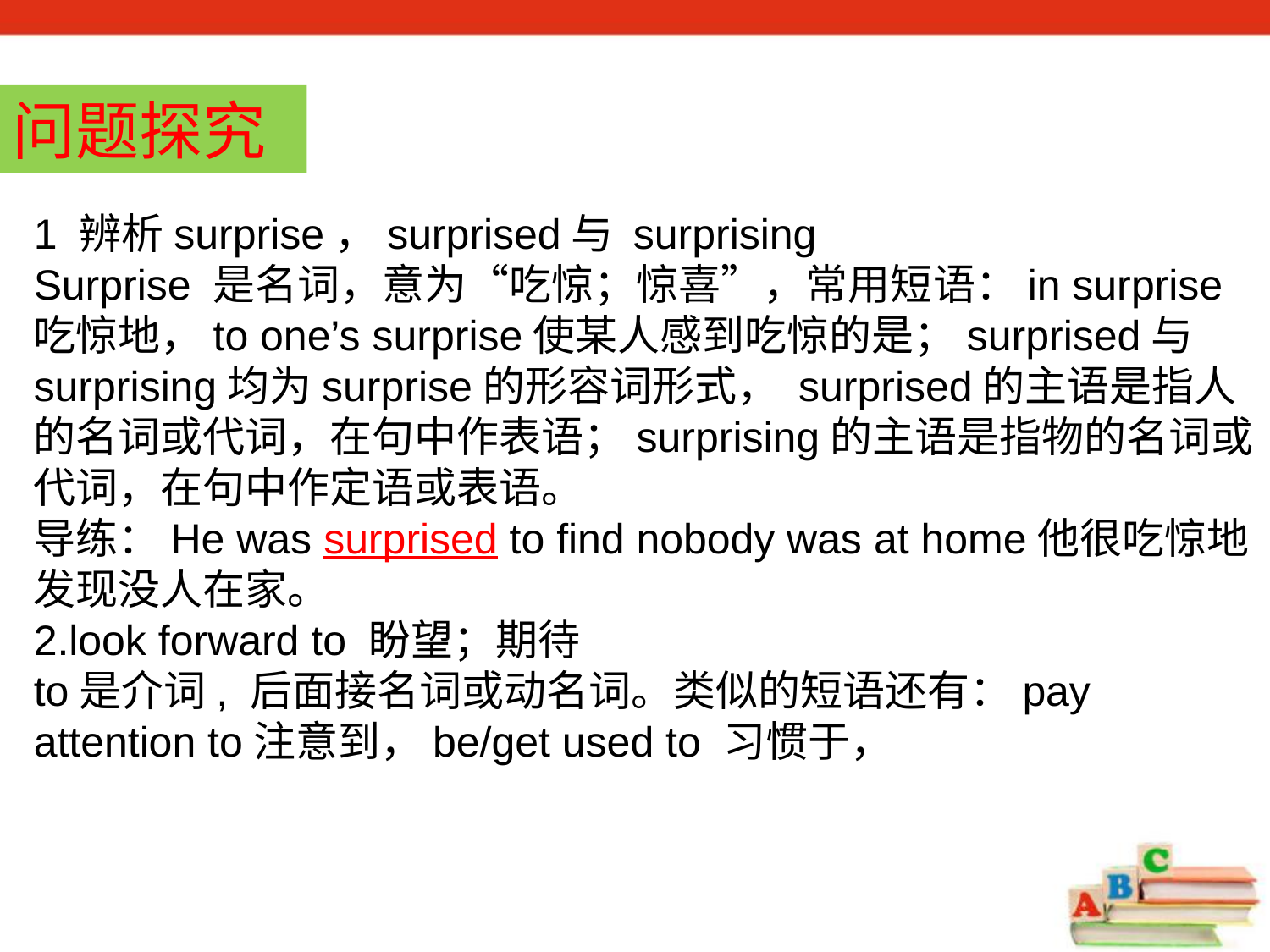

问题探究
1 辨析surprise，surprised与 surprising
Surprise 是名词，意为“吃惊；惊喜”，常用短语：in surprise吃惊地，to one’s surprise使某人感到吃惊的是；surprised与surprising均为surprise的形容词形式， surprised的主语是指人的名词或代词，在句中作表语；surprising的主语是指物的名词或代词，在句中作定语或表语。
导练：He was surprised to find nobody was at home他很吃惊地发现没人在家。
2.look forward to 盼望；期待
to是介词, 后面接名词或动名词。类似的短语还有：pay attention to注意到，be/get used to 习惯于，